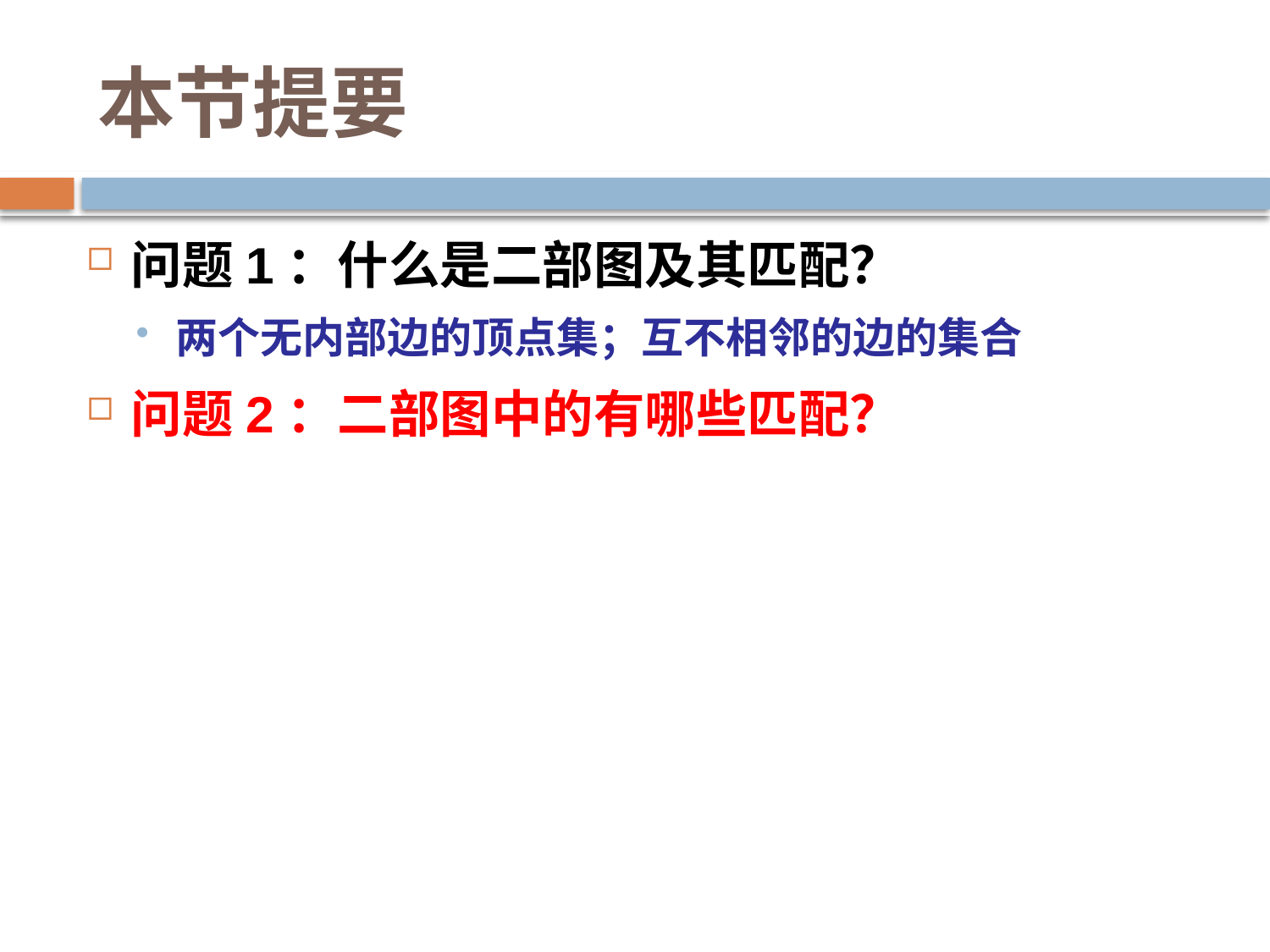

# 本节提要
问题1：什么是二部图及其匹配？
两个无内部边的顶点集；互不相邻的边的集合
问题2：二部图中的有哪些匹配？